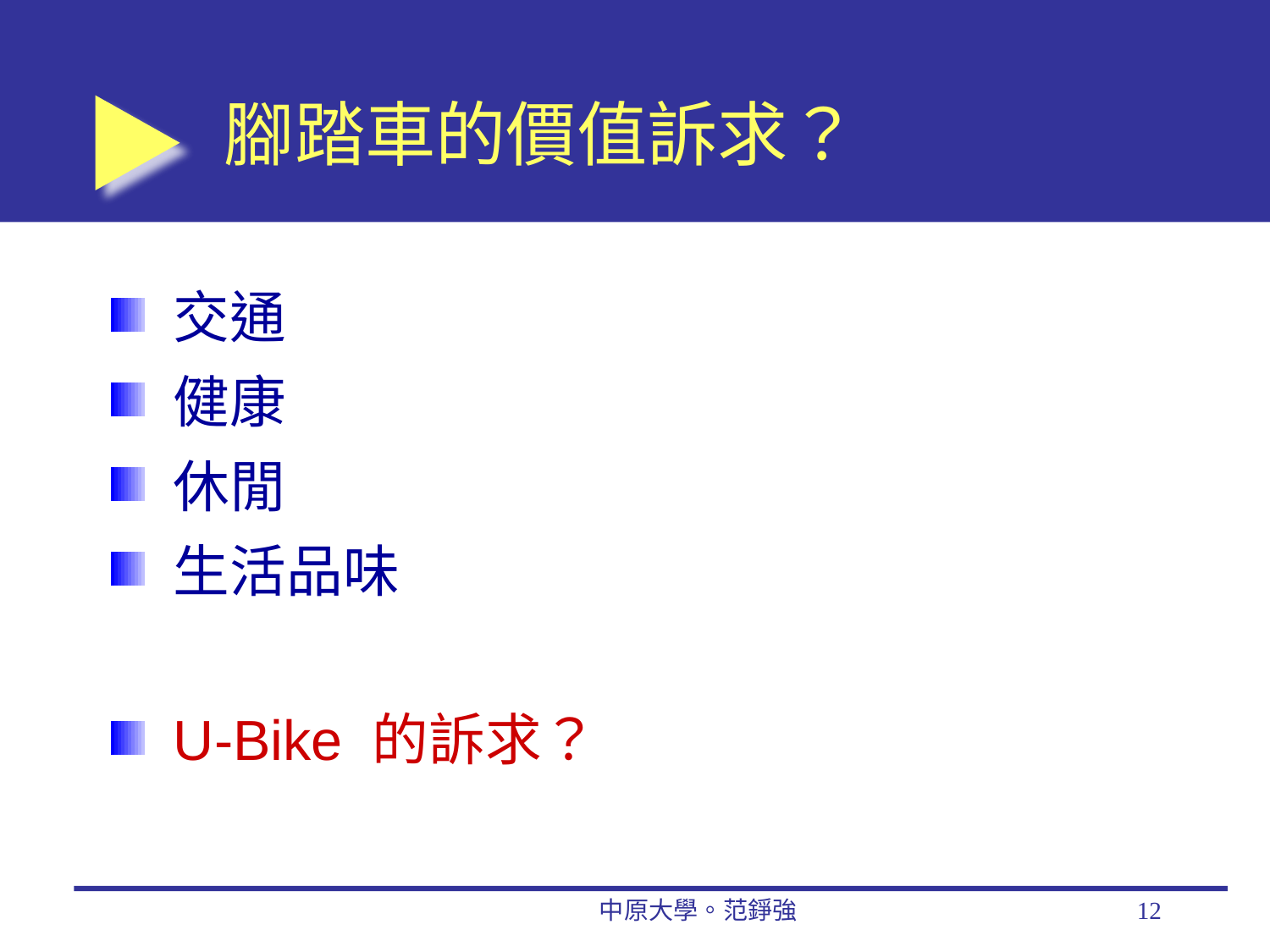

# 腳踏車的價值訴求？
交通
健康
休閒
生活品味

U-Bike 的訴求？
中原大學。范錚強
12